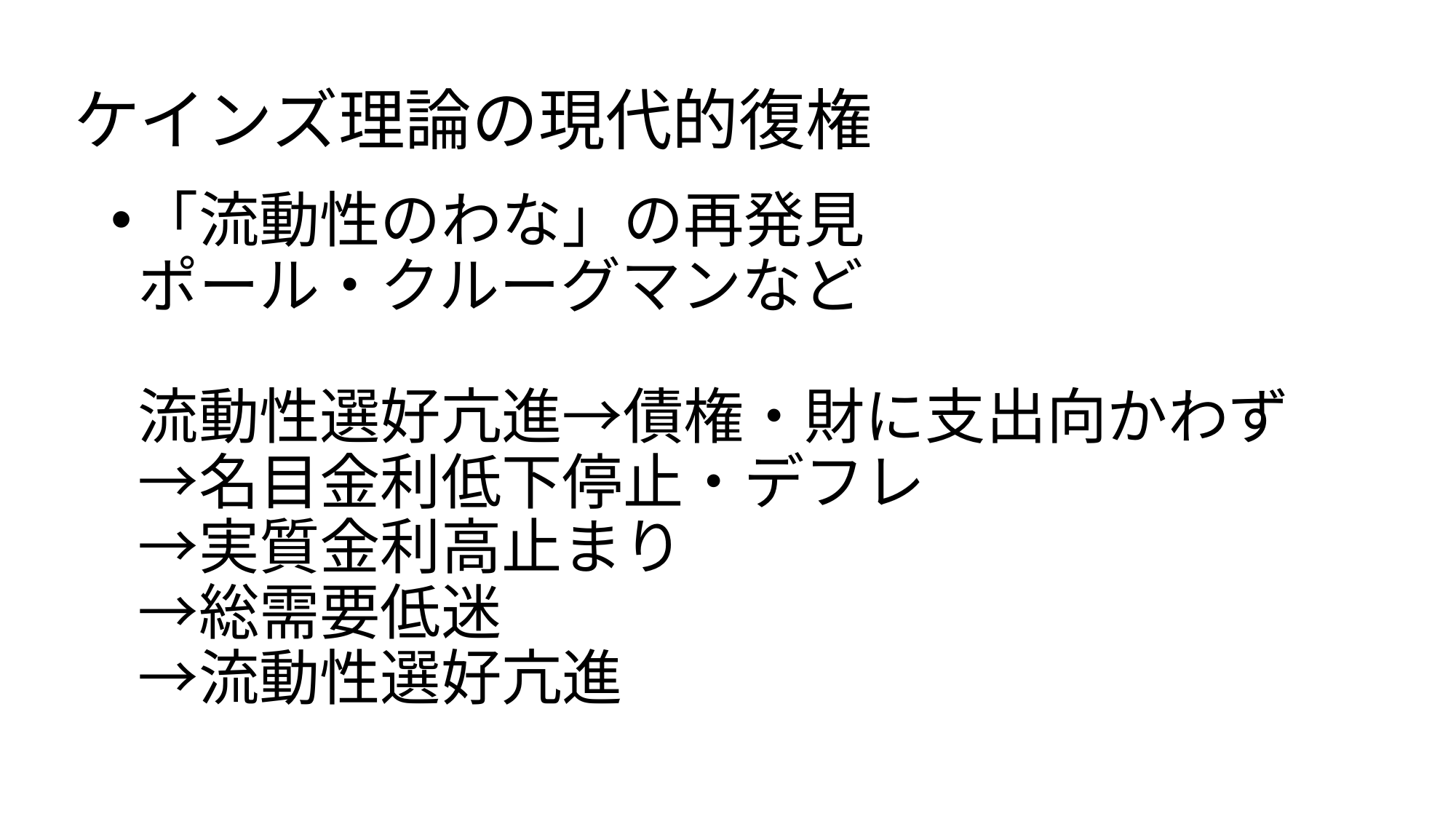

# ケインズ理論の現代的復権
「流動性のわな」の再発見
ポール・クルーグマンなど
流動性選好亢進→債権・財に支出向かわず
→名目金利低下停止・デフレ
→実質金利高止まり
→総需要低迷
→流動性選好亢進